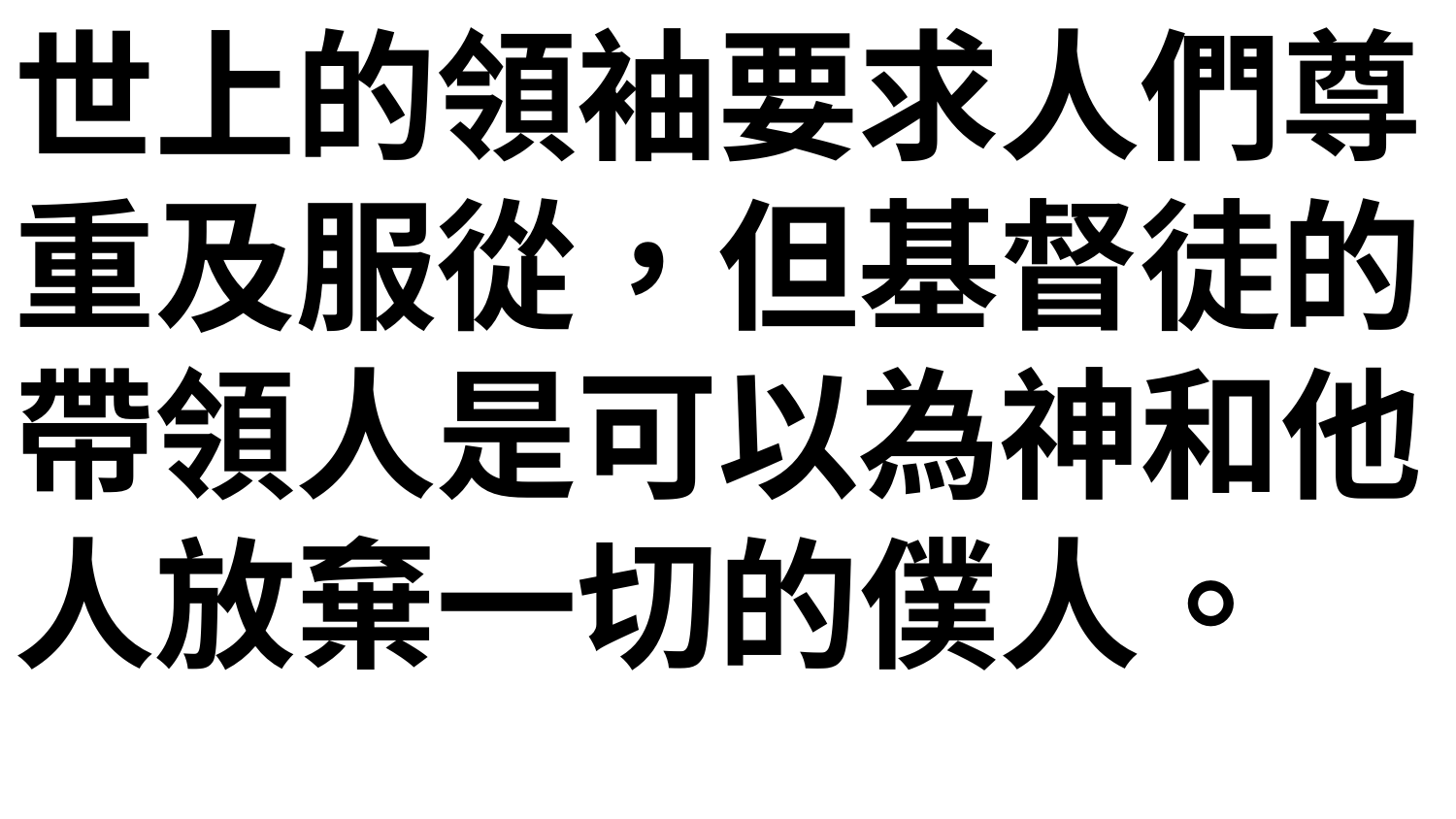

世上的領袖要求人們尊重及服從，但基督徒的帶領人是可以為神和他人放棄一切的僕人。